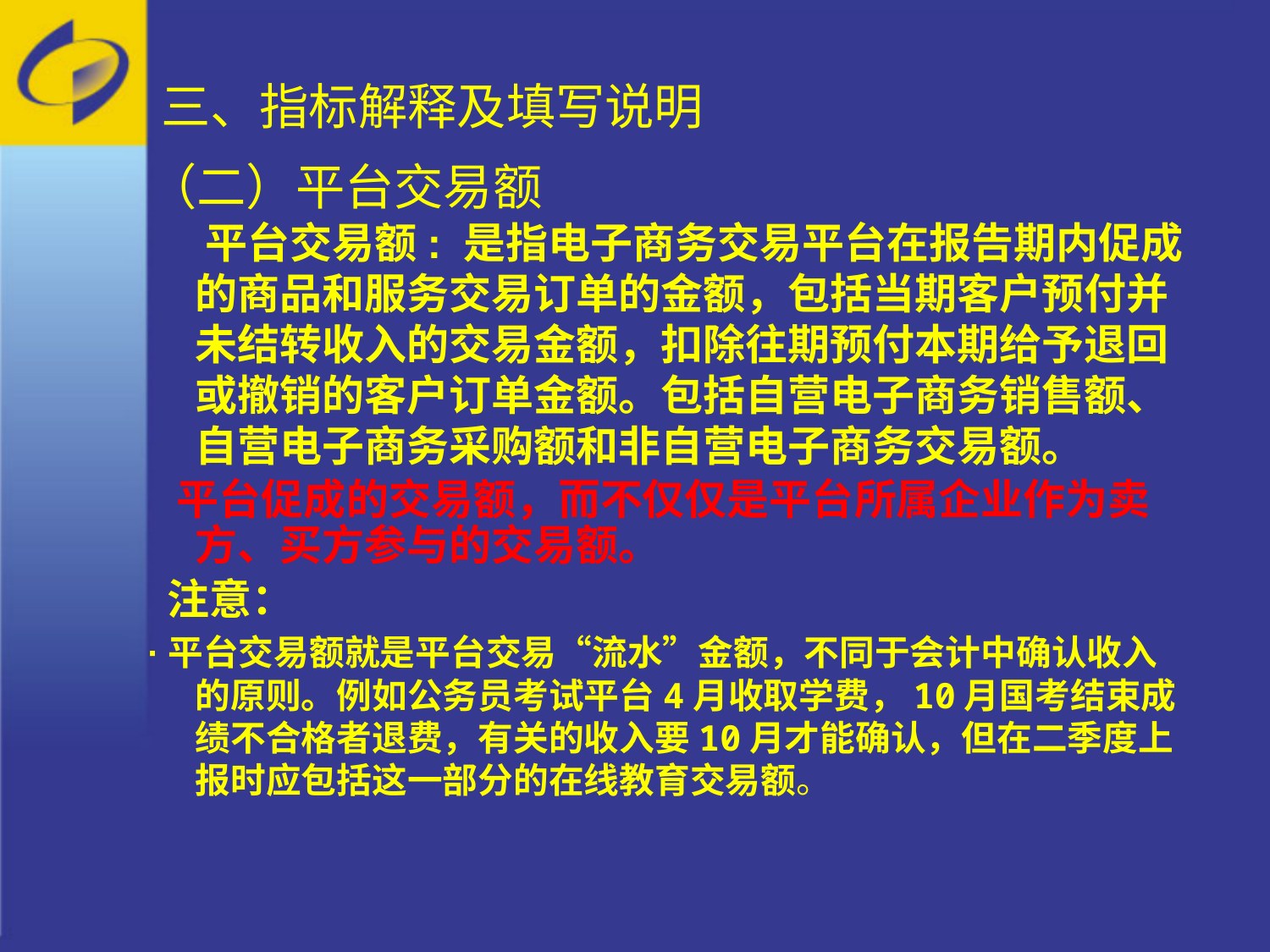

三、指标解释及填写说明
（二）平台交易额
     平台交易额: 是指电子商务交易平台在报告期内促成的商品和服务交易订单的金额，包括当期客户预付并未结转收入的交易金额，扣除往期预付本期给予退回或撤销的客户订单金额。包括自营电子商务销售额、自营电子商务采购额和非自营电子商务交易额。
  平台促成的交易额，而不仅仅是平台所属企业作为卖方、买方参与的交易额。
 注意：
·平台交易额就是平台交易“流水”金额，不同于会计中确认收入的原则。例如公务员考试平台4月收取学费，10月国考结束成绩不合格者退费，有关的收入要10月才能确认，但在二季度上报时应包括这一部分的在线教育交易额。